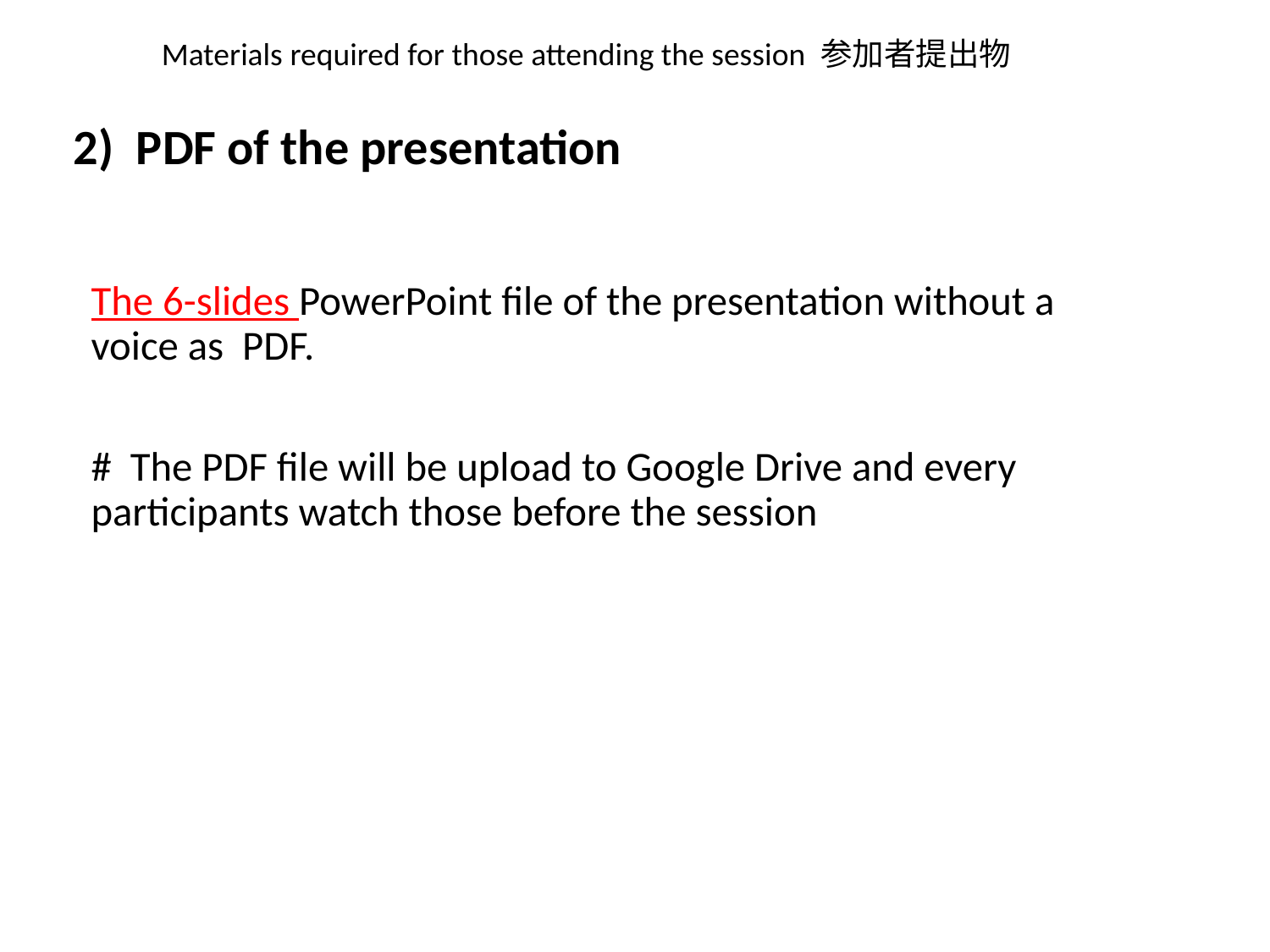

Materials required for those attending the session 参加者提出物
2)  PDF of the presentation
The 6-slides PowerPoint file of the presentation without a voice as  PDF.

#  The PDF file will be upload to Google Drive and every participants watch those before the session